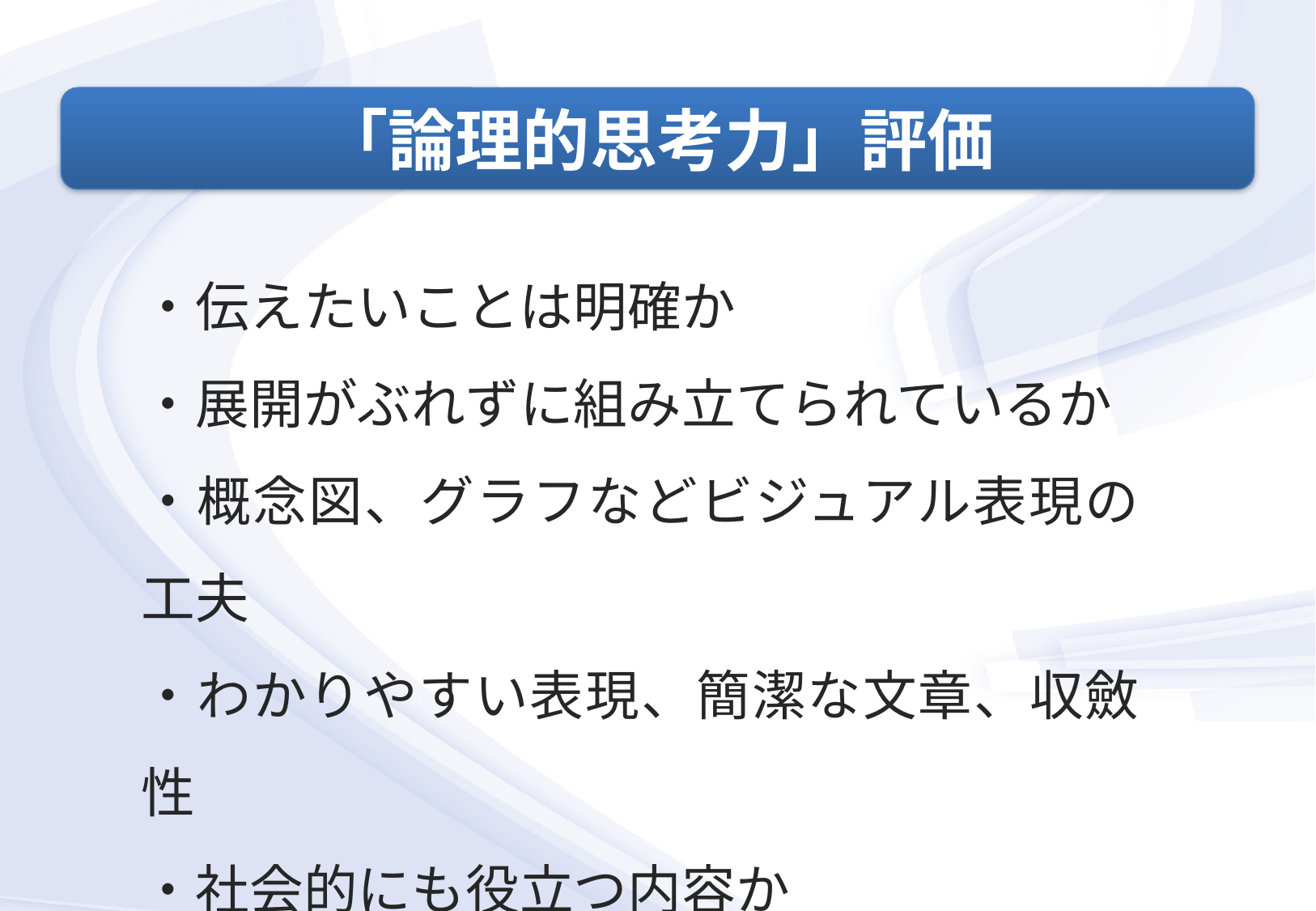

#
「論理的思考力」評価
・伝えたいことは明確か
・展開がぶれずに組み立てられているか
・概念図、グラフなどビジュアル表現の工夫
・わかりやすい表現、簡潔な文章、収斂性
・社会的にも役立つ内容か